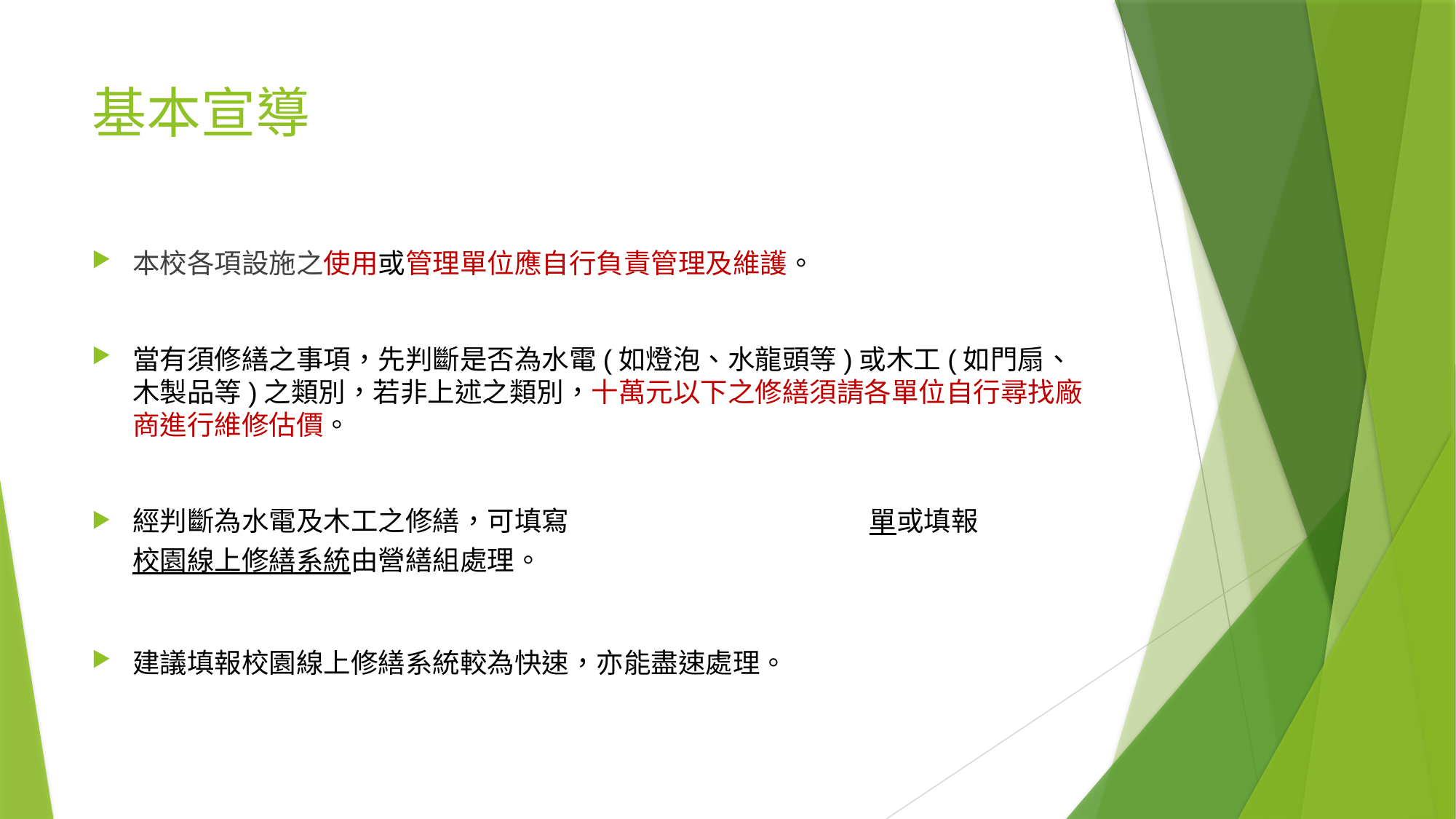

# 基本宣導

本校各項設施之使用或管理單位應自行負責管理及維護。

當有須修繕之事項，先判斷是否為水電(如燈泡、水龍頭等)或木工(如門扇、木製品等)之類別，若非上述之類別，十萬元以下之修繕須請各單位自行尋找廠商進行維修估價。

經判斷為水電及木工之修繕，可填寫教學及行政單位修繕申請單或填報校園線上修繕系統由營繕組處理。

建議填報校園線上修繕系統較為快速，亦能盡速處理。